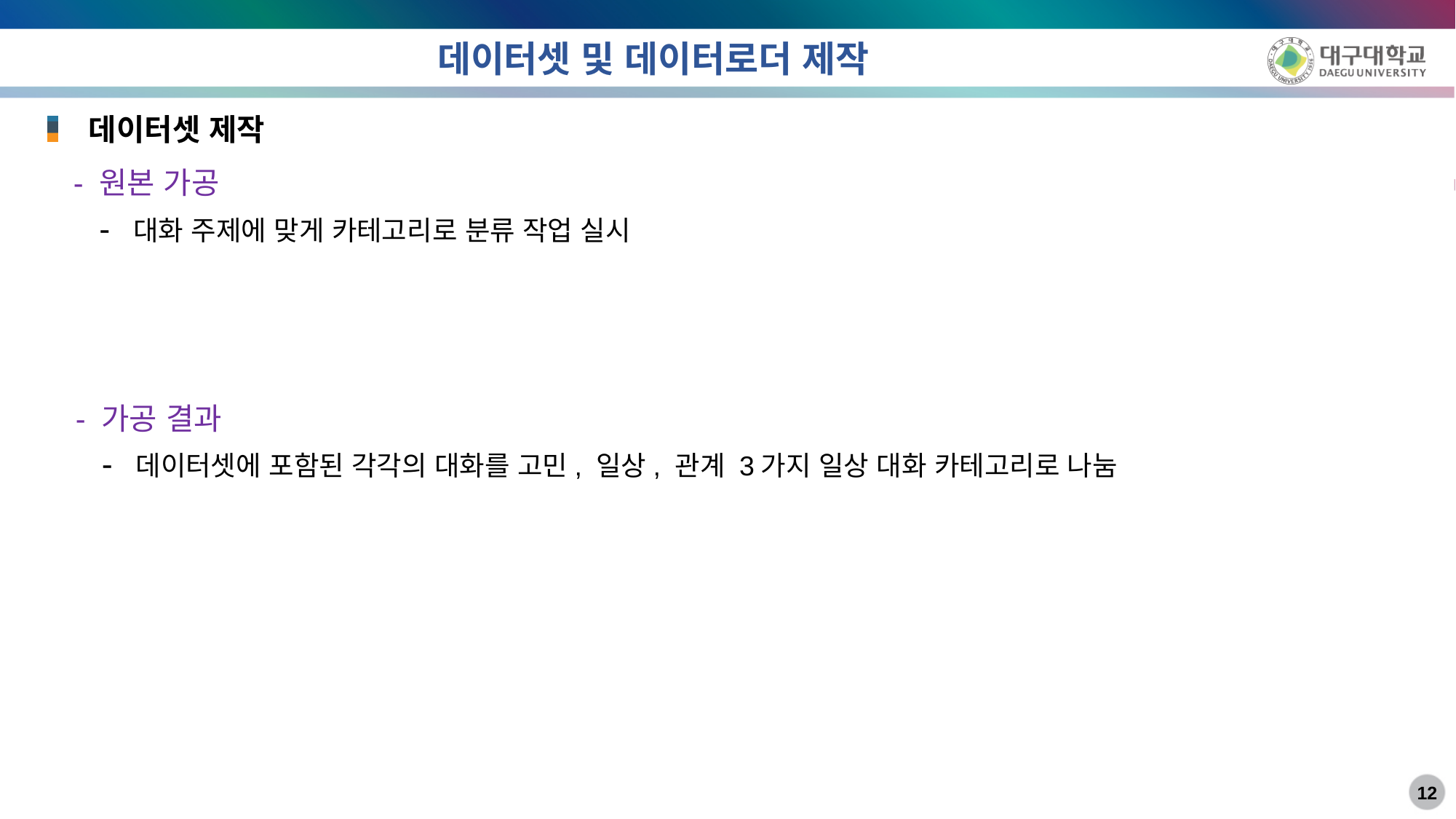

# 데이터셋 및 데이터로더 제작
데이터셋 제작
- 원본 가공
대화 주제에 맞게 카테고리로 분류 작업 실시

- 가공 결과
데이터셋에 포함된 각각의 대화를 고민, 일상, 관계 3가지 일상 대화 카테고리로 나눔